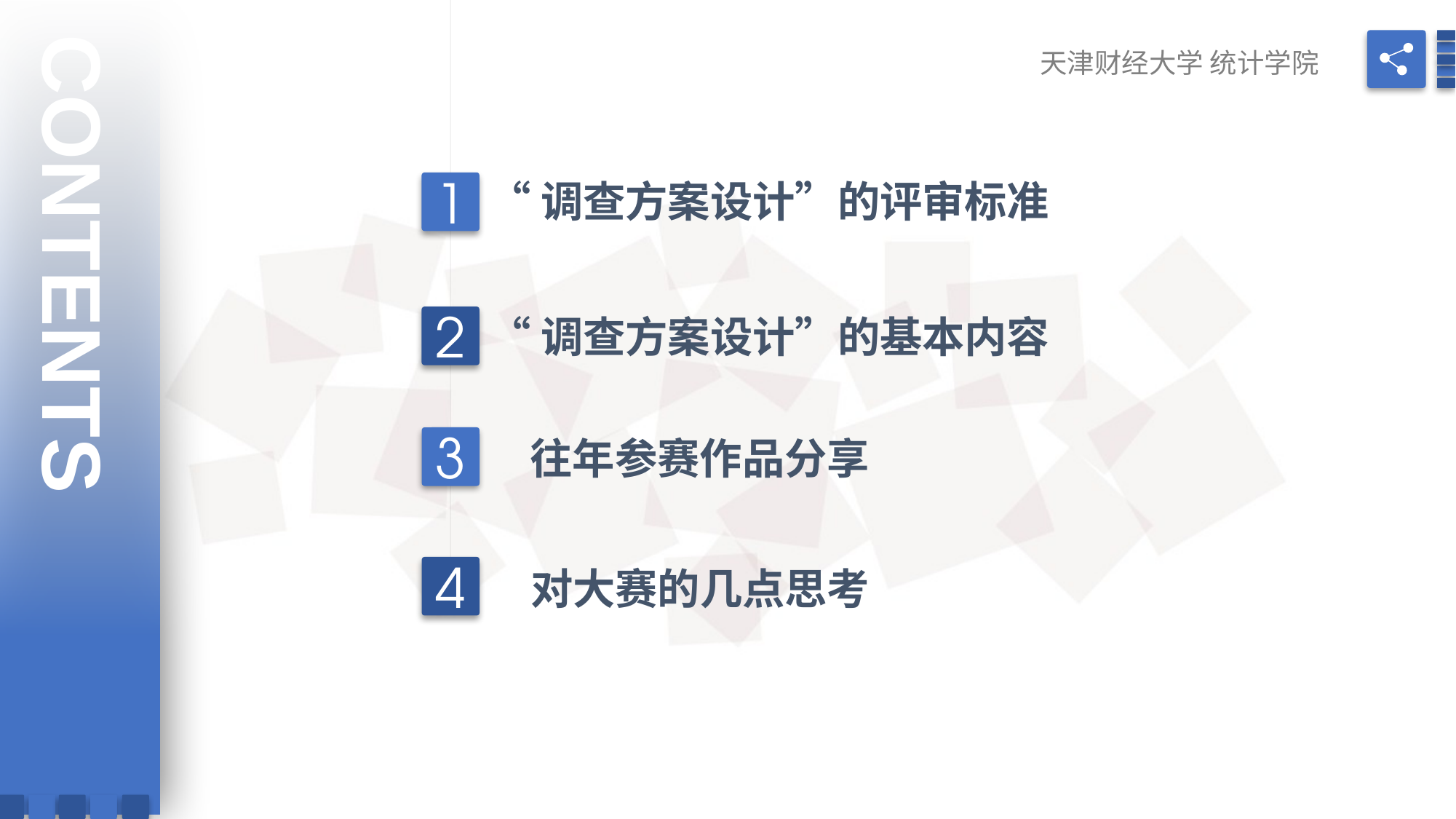

CONTENTS

天津财经大学 统计学院
“调查方案设计”的评审标准
1
“调查方案设计”的基本内容
2

   往年参赛作品分享
3
4
   对大赛的几点思考